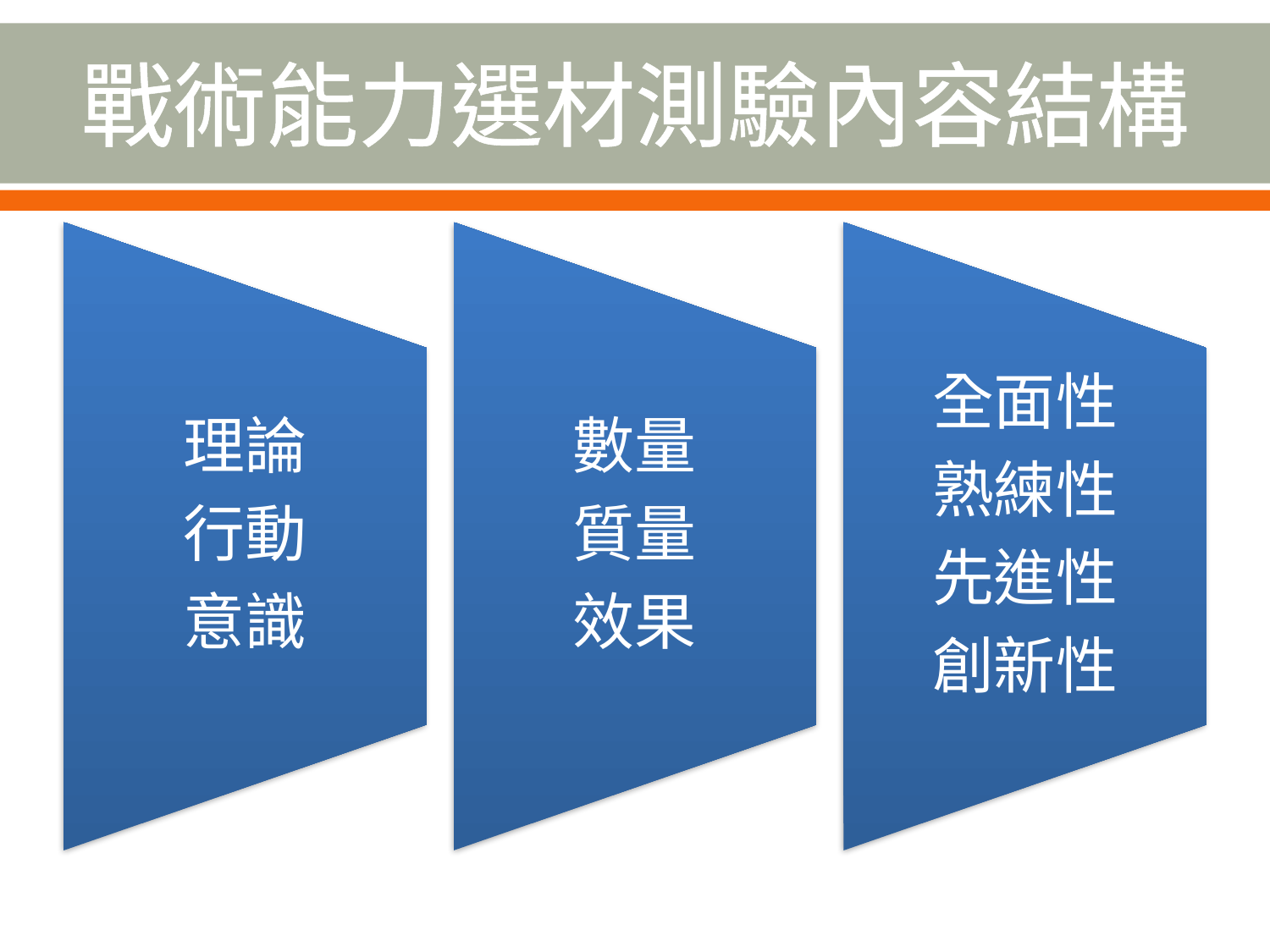

# 戰術能力選材測驗內容結構
理論
行動
意識
數量
質量
效果
全面性
熟練性
先進性
創新性